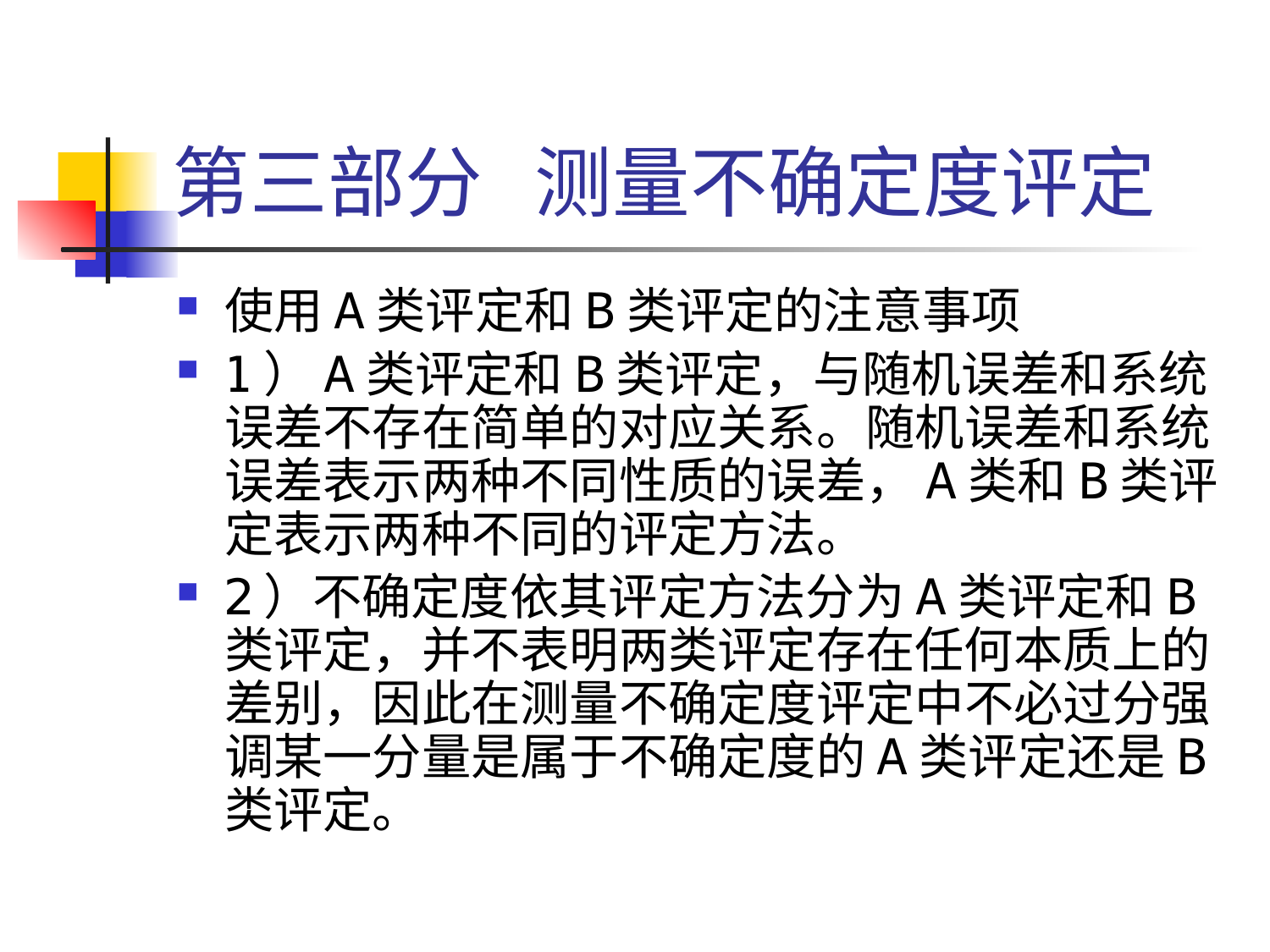

# 第三部分   测量不确定度评定
使用A类评定和B类评定的注意事项
1）A类评定和B类评定，与随机误差和系统误差不存在简单的对应关系。随机误差和系统误差表示两种不同性质的误差，A类和B类评定表示两种不同的评定方法。
2）不确定度依其评定方法分为A类评定和B类评定，并不表明两类评定存在任何本质上的差别，因此在测量不确定度评定中不必过分强调某一分量是属于不确定度的A类评定还是B类评定。